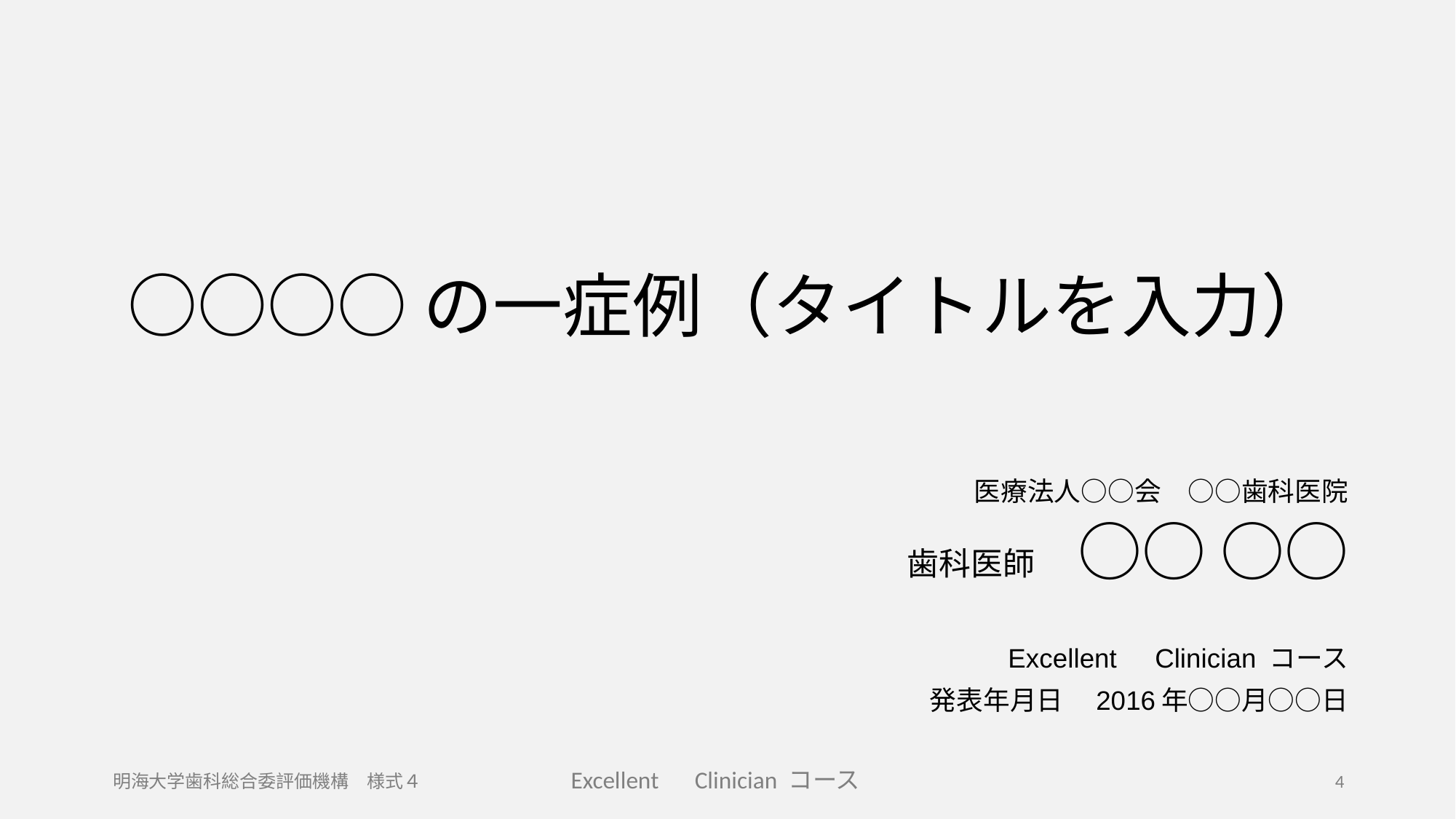

# ○○○○の一症例（タイトルを入力）
医療法人○○会　○○歯科医院
歯科医師　○○ ○○

Excellent　Clinician コース
発表年月日　2016年○○月○○日
明海大学歯科総合委評価機構　様式４
4